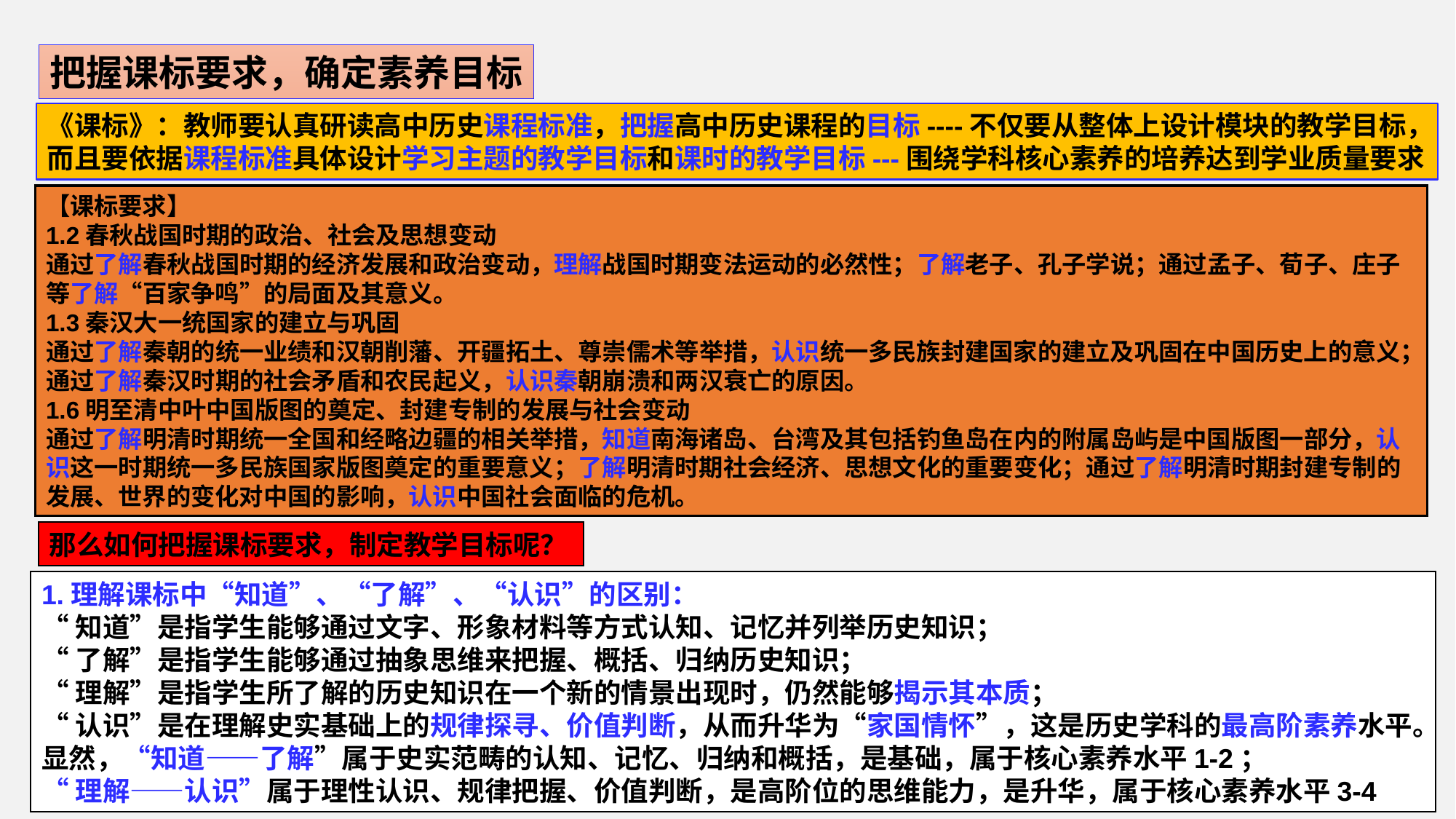

把握课标要求，确定素养目标
《课标》：教师要认真研读高中历史课程标准，把握高中历史课程的目标----不仅要从整体上设计模块的教学目标，而且要依据课程标准具体设计学习主题的教学目标和课时的教学目标---围绕学科核心素养的培养达到学业质量要求
【课标要求】
1.2春秋战国时期的政治、社会及思想变动
通过了解春秋战国时期的经济发展和政治变动，理解战国时期变法运动的必然性；了解老子、孔子学说；通过孟子、荀子、庄子等了解“百家争鸣”的局面及其意义。
1.3秦汉大一统国家的建立与巩固
通过了解秦朝的统一业绩和汉朝削藩、开疆拓土、尊崇儒术等举措，认识统一多民族封建国家的建立及巩固在中国历史上的意义；通过了解秦汉时期的社会矛盾和农民起义，认识秦朝崩溃和两汉衰亡的原因。
1.6明至清中叶中国版图的奠定、封建专制的发展与社会变动
通过了解明清时期统一全国和经略边疆的相关举措，知道南海诸岛、台湾及其包括钓鱼岛在内的附属岛屿是中国版图一部分，认识这一时期统一多民族国家版图奠定的重要意义；了解明清时期社会经济、思想文化的重要变化；通过了解明清时期封建专制的发展、世界的变化对中国的影响，认识中国社会面临的危机。
那么如何把握课标要求，制定教学目标呢？
1.理解课标中“知道”、“了解”、“认识”的区别：
“知道”是指学生能够通过文字、形象材料等方式认知、记忆并列举历史知识；
“了解”是指学生能够通过抽象思维来把握、概括、归纳历史知识；
“理解”是指学生所了解的历史知识在一个新的情景出现时，仍然能够揭示其本质；
“认识”是在理解史实基础上的规律探寻、价值判断，从而升华为“家国情怀”，这是历史学科的最高阶素养水平。
显然，“知道——了解”属于史实范畴的认知、记忆、归纳和概括，是基础，属于核心素养水平1-2；
“理解——认识”属于理性认识、规律把握、价值判断，是高阶位的思维能力，是升华，属于核心素养水平3-4